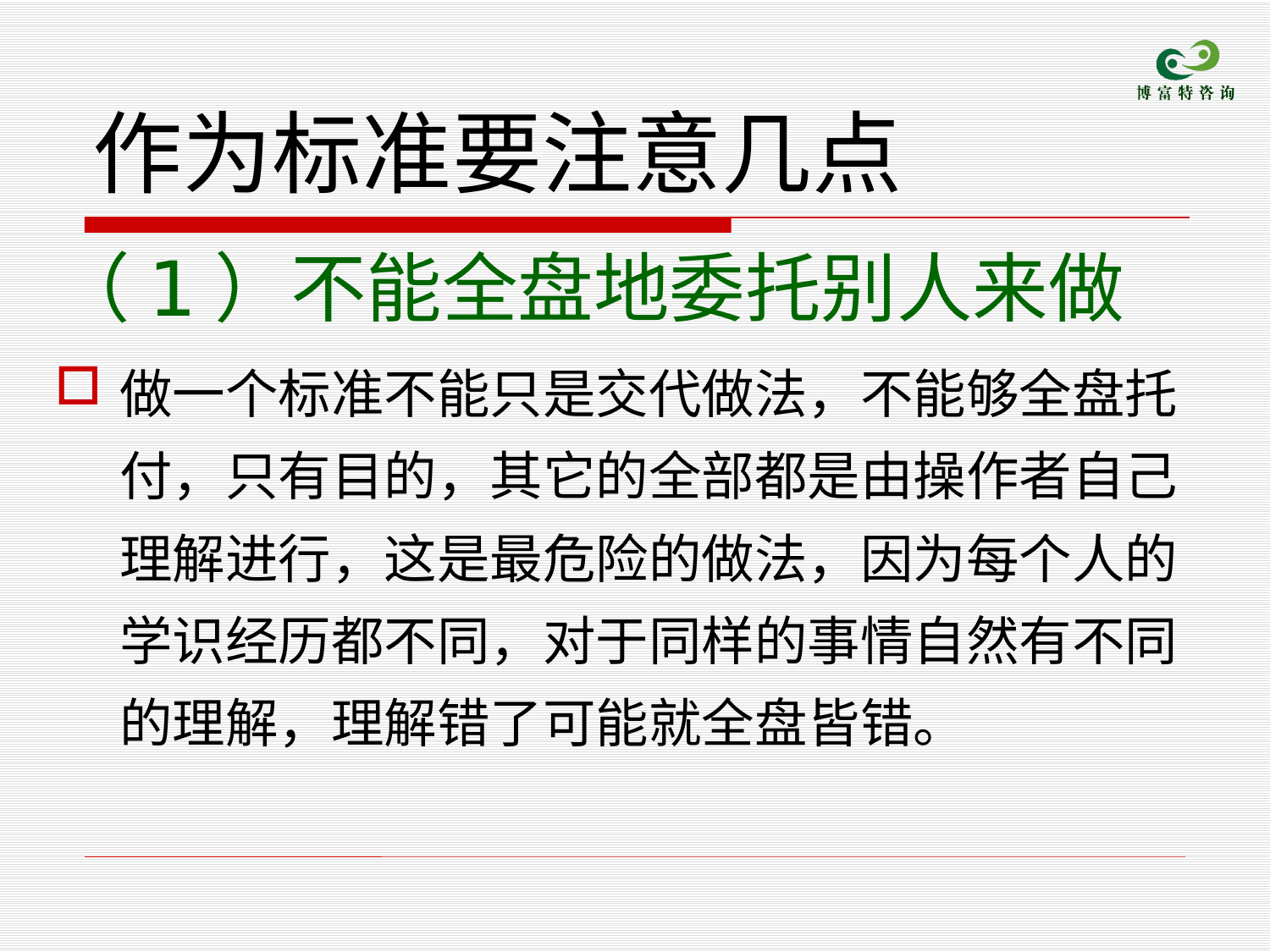

# 作为标准要注意几点

（1）不能全盘地委托别人来做
做一个标准不能只是交代做法，不能够全盘托付，只有目的，其它的全部都是由操作者自己理解进行，这是最危险的做法，因为每个人的学识经历都不同，对于同样的事情自然有不同的理解，理解错了可能就全盘皆错。
578